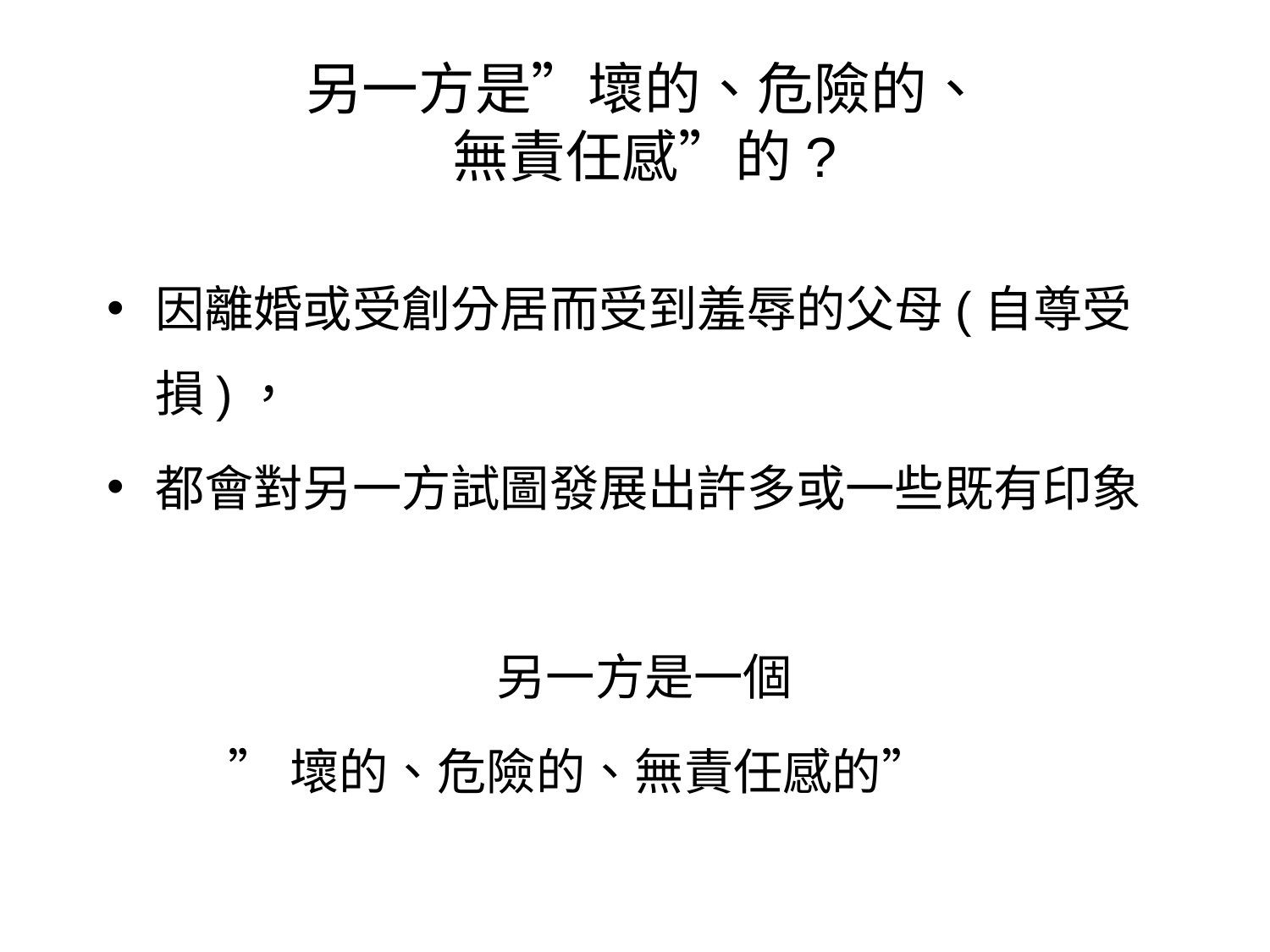

# 另一方是”壞的、危險的、 無責任感”的?
因離婚或受創分居而受到羞辱的父母(自尊受損)，
都會對另一方試圖發展出許多或一些既有印象

另一方是一個
           ”壞的、危險的、無責任感的”